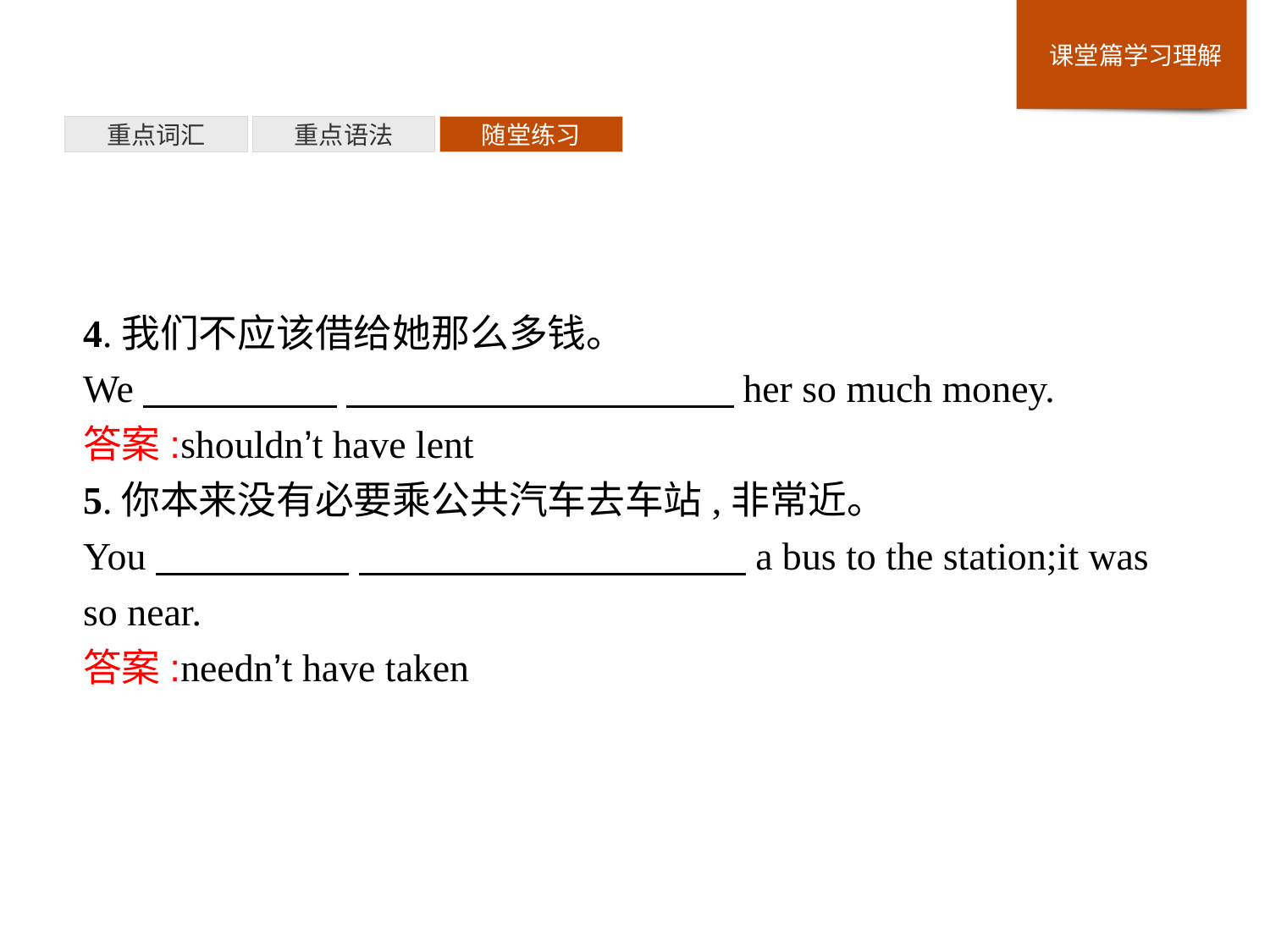

重点词汇
重点语法
随堂练习
4.我们不应该借给她那么多钱。
We　　　　　 　　　　　　　　　　her so much money.
答案:shouldn’t have lent
5.你本来没有必要乘公共汽车去车站,非常近。
You　　　　　 　　　　　　　　　　a bus to the station;it was so near.
答案:needn’t have taken